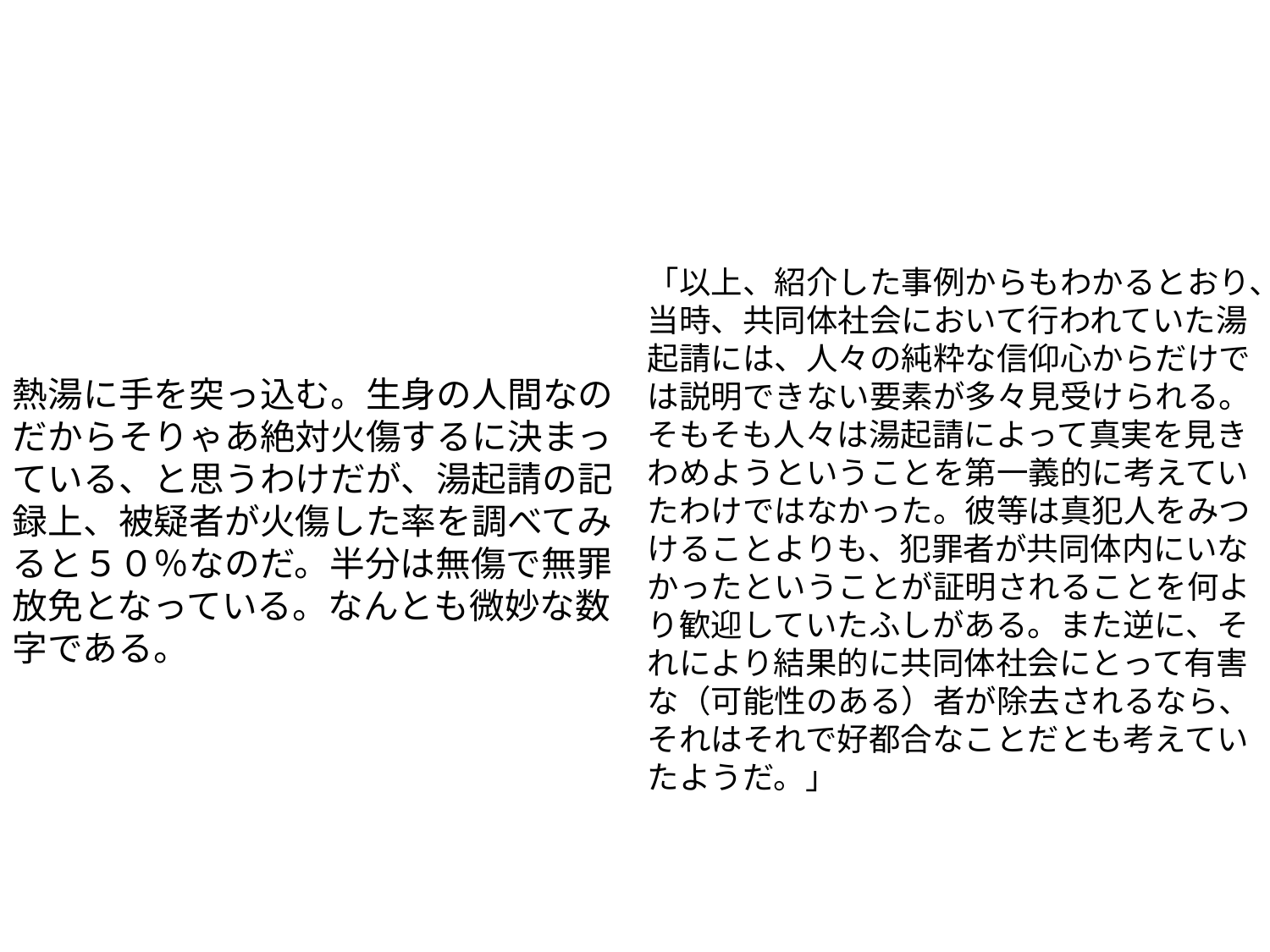

#
「以上、紹介した事例からもわかるとおり、当時、共同体社会において行われていた湯起請には、人々の純粋な信仰心からだけでは説明できない要素が多々見受けられる。そもそも人々は湯起請によって真実を見きわめようということを第一義的に考えていたわけではなかった。彼等は真犯人をみつけることよりも、犯罪者が共同体内にいなかったということが証明されることを何より歓迎していたふしがある。また逆に、それにより結果的に共同体社会にとって有害な（可能性のある）者が除去されるなら、それはそれで好都合なことだとも考えていたようだ。」
熱湯に手を突っ込む。生身の人間なのだからそりゃあ絶対火傷するに決まっている、と思うわけだが、湯起請の記録上、被疑者が火傷した率を調べてみると５０％なのだ。半分は無傷で無罪放免となっている。なんとも微妙な数字である。